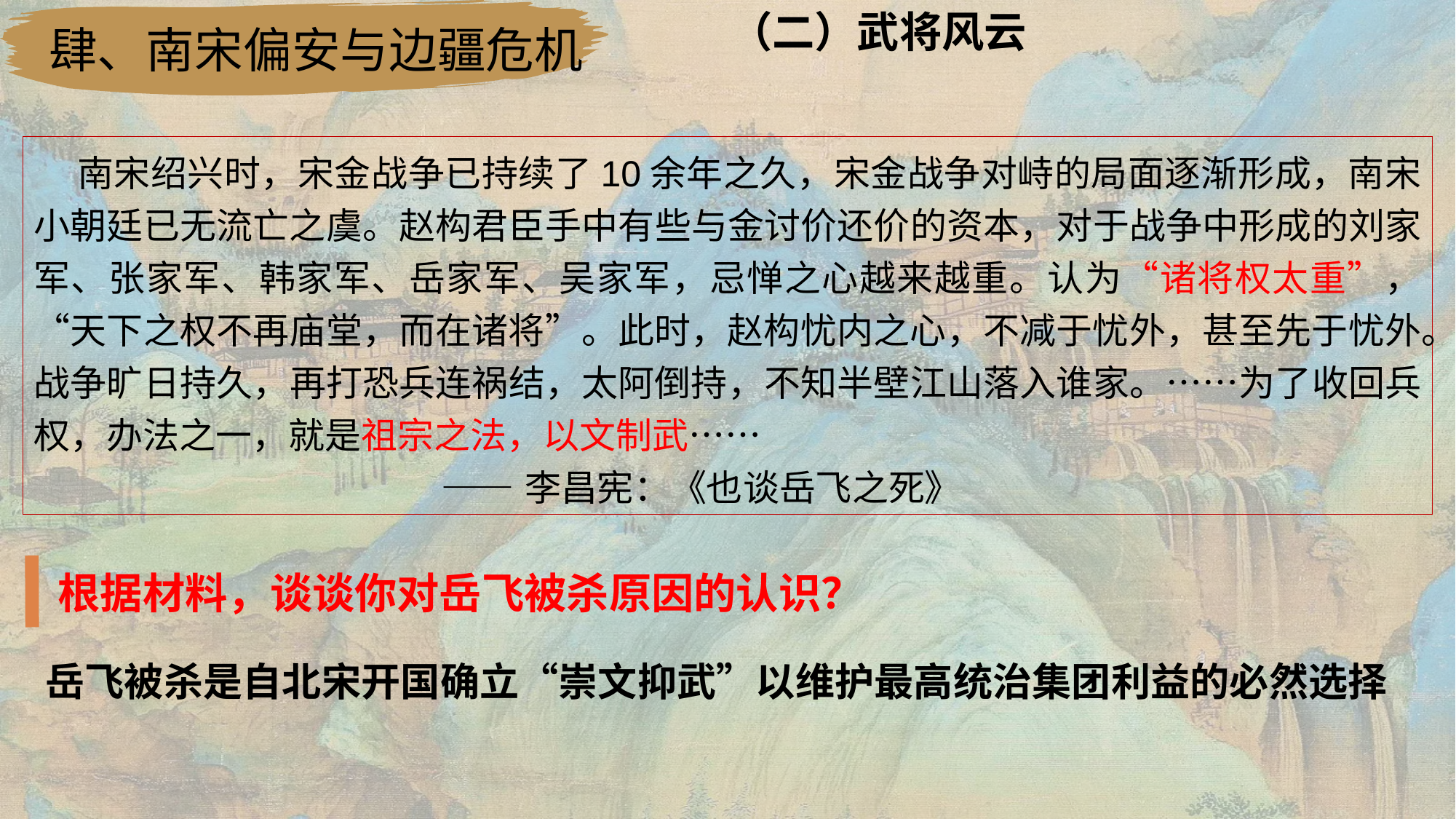

（二）武将风云

肆、南宋偏安与边疆危机
    南宋绍兴时，宋金战争已持续了10余年之久，宋金战争对峙的局面逐渐形成，南宋小朝廷已无流亡之虞。赵构君臣手中有些与金讨价还价的资本，对于战争中形成的刘家军、张家军、韩家军、岳家军、吴家军，忌惮之心越来越重。认为“诸将权太重”，“天下之权不再庙堂，而在诸将”。此时，赵构忧内之心，不减于忧外，甚至先于忧外。战争旷日持久，再打恐兵连祸结，太阿倒持，不知半壁江山落入谁家。……为了收回兵权，办法之一，就是祖宗之法，以文制武……
                                                  ——李昌宪：《也谈岳飞之死》
根据材料，谈谈你对岳飞被杀原因的认识？
岳飞被杀是自北宋开国确立“崇文抑武”以维护最高统治集团利益的必然选择